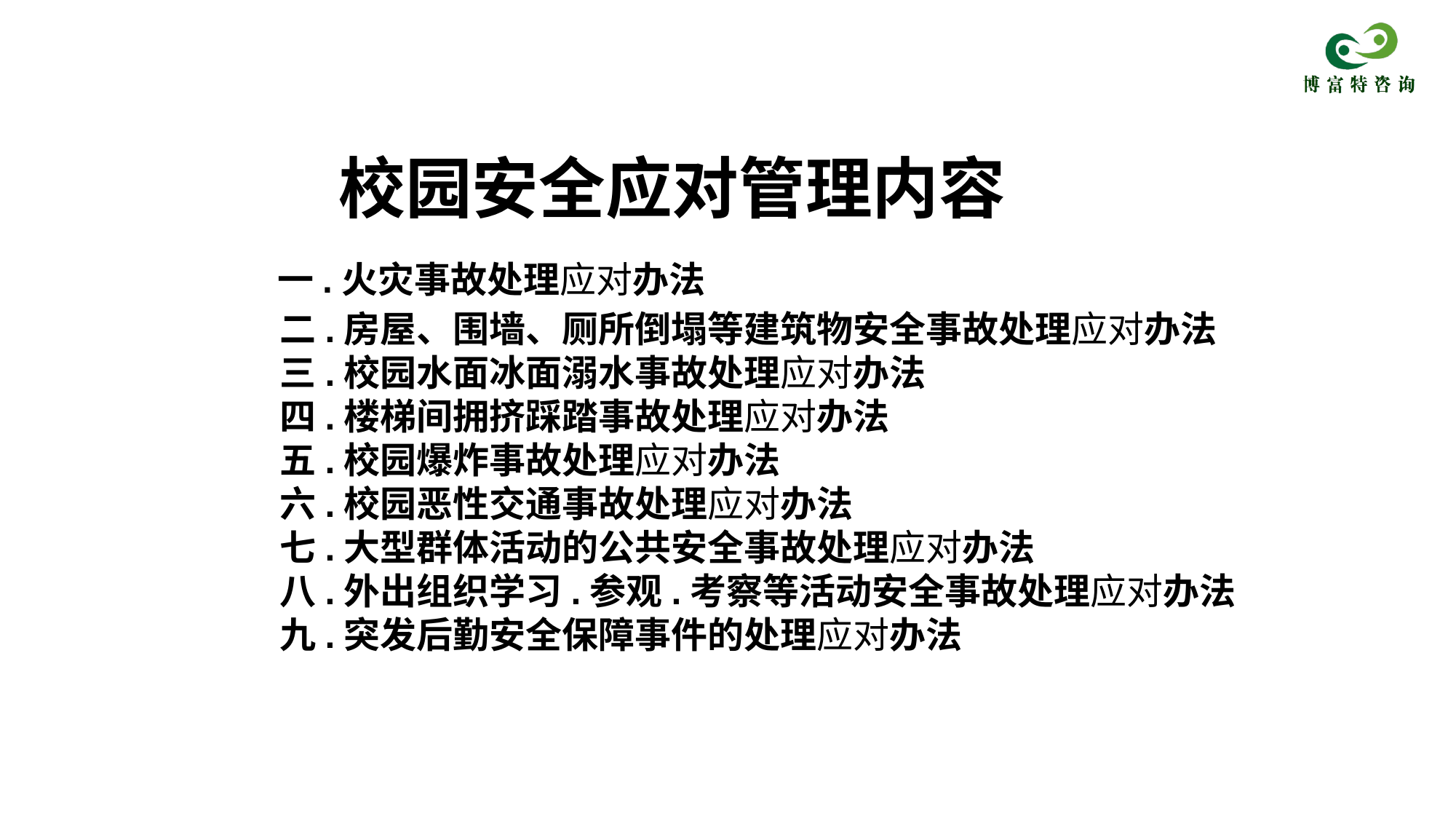

校园安全应对管理内容
  一.火灾事故处理应对办法
    二.房屋、围墙、厕所倒塌等建筑物安全事故处理应对办法
    三.校园水面冰面溺水事故处理应对办法
    四.楼梯间拥挤踩踏事故处理应对办法
    五.校园爆炸事故处理应对办法
    六.校园恶性交通事故处理应对办法
    七.大型群体活动的公共安全事故处理应对办法
    八.外出组织学习.参观.考察等活动安全事故处理应对办法
    九.突发后勤安全保障事件的处理应对办法
23